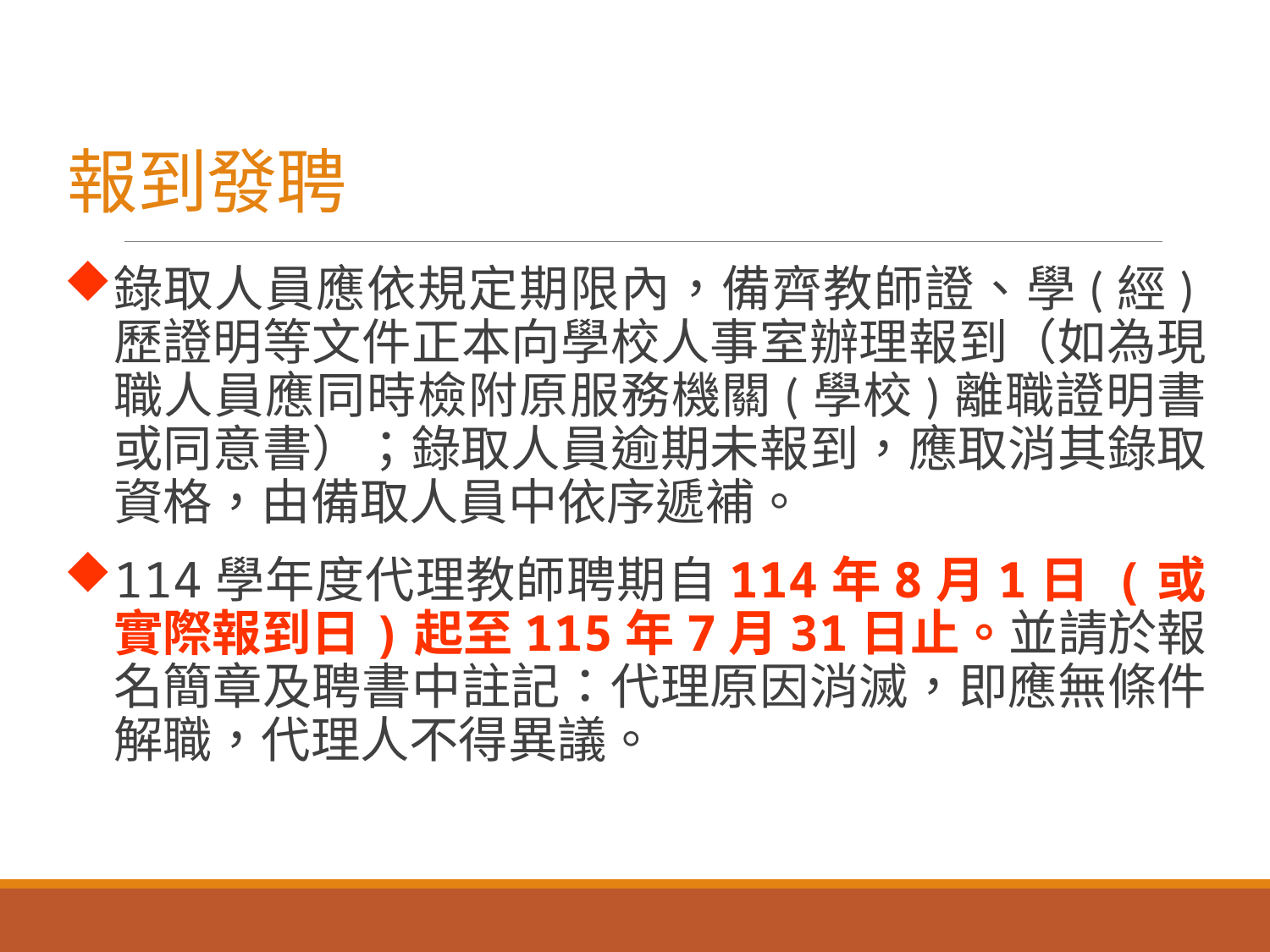

# 報到發聘
錄取人員應依規定期限內，備齊教師證、學(經)歷證明等文件正本向學校人事室辦理報到（如為現職人員應同時檢附原服務機關(學校)離職證明書或同意書）；錄取人員逾期未報到，應取消其錄取資格，由備取人員中依序遞補。
114學年度代理教師聘期自114年8月1日 (或實際報到日)起至115年7月31日止。並請於報名簡章及聘書中註記：代理原因消滅，即應無條件解職，代理人不得異議。